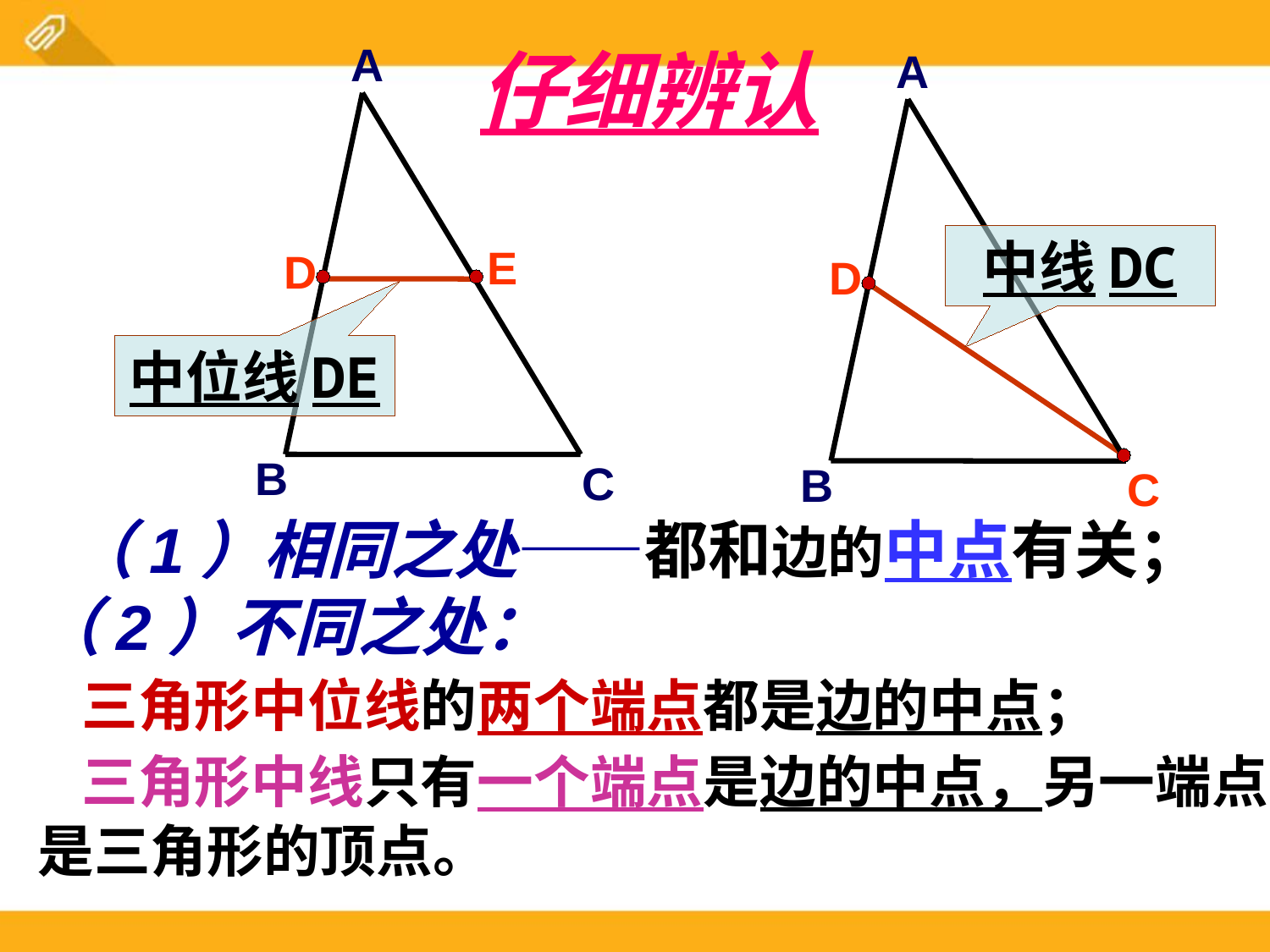

仔细辨认
A

E
D

B

C
A

D

B

C
中线DC
中位线DE
 （1）相同之处——都和边的中点有关；
（2）不同之处：
  三角形中位线的两个端点都是边的中点；
  三角形中线只有一个端点是边的中点，另一端点是三角形的顶点。